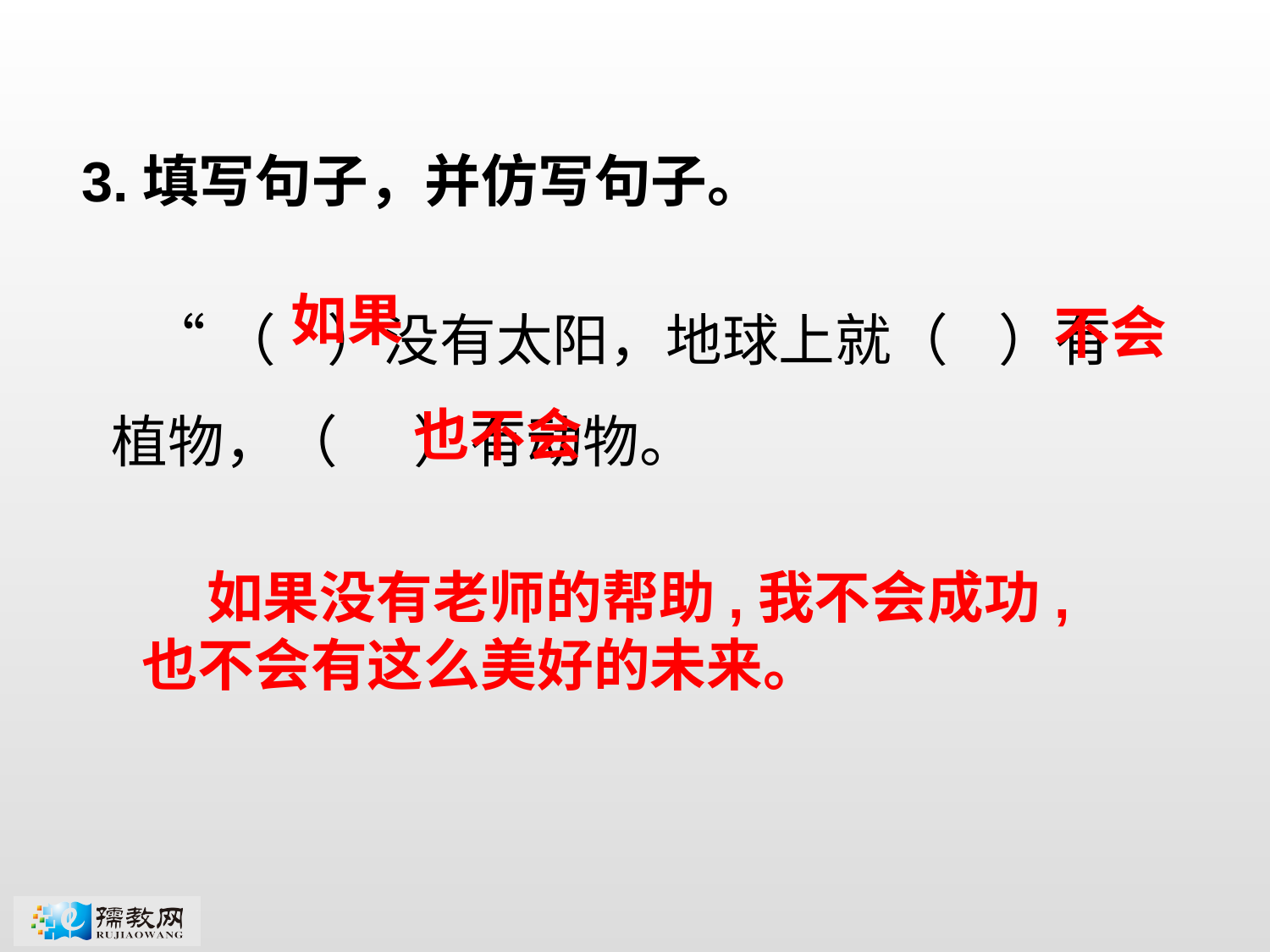

3.填写句子，并仿写句子。
   “（    ）没有太阳，地球上就（    ）有植物，（      ）有动物。
如果
不会
也不会
    如果没有老师的帮助,我不会成功,也不会有这么美好的未来。